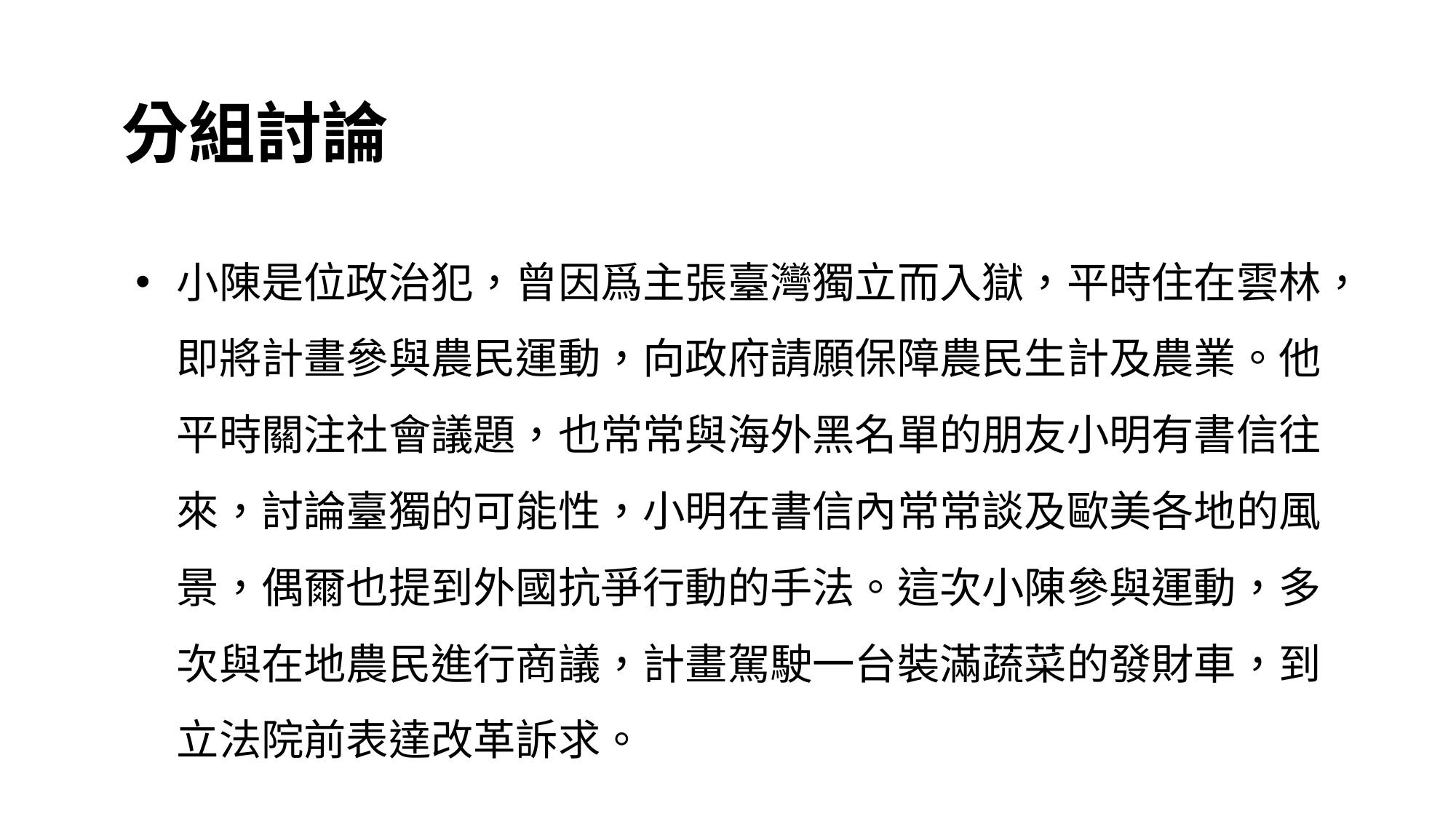

# 分組討論
小陳是位政治犯，曾因爲主張臺灣獨立而入獄，平時住在雲林，即將計畫參與農民運動，向政府請願保障農民生計及農業。他平時關注社會議題，也常常與海外黑名單的朋友小明有書信往來，討論臺獨的可能性，小明在書信內常常談及歐美各地的風景，偶爾也提到外國抗爭行動的手法。這次小陳參與運動，多次與在地農民進行商議，計畫駕駛一台裝滿蔬菜的發財車，到立法院前表達改革訴求。